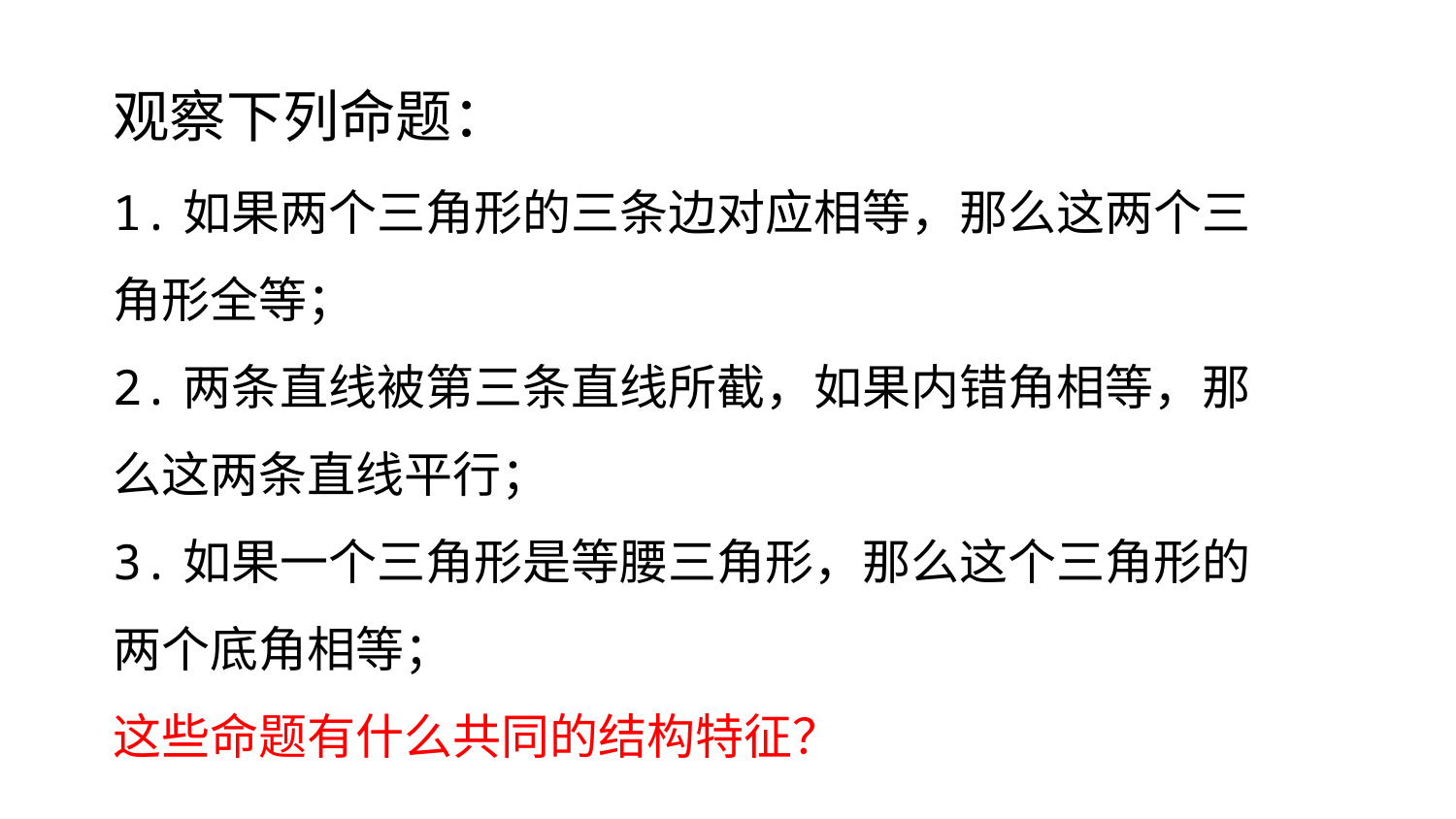

观察下列命题：
1.如果两个三角形的三条边对应相等，那么这两个三角形全等；
2.两条直线被第三条直线所截，如果内错角相等，那么这两条直线平行；
3.如果一个三角形是等腰三角形，那么这个三角形的两个底角相等；
这些命题有什么共同的结构特征？